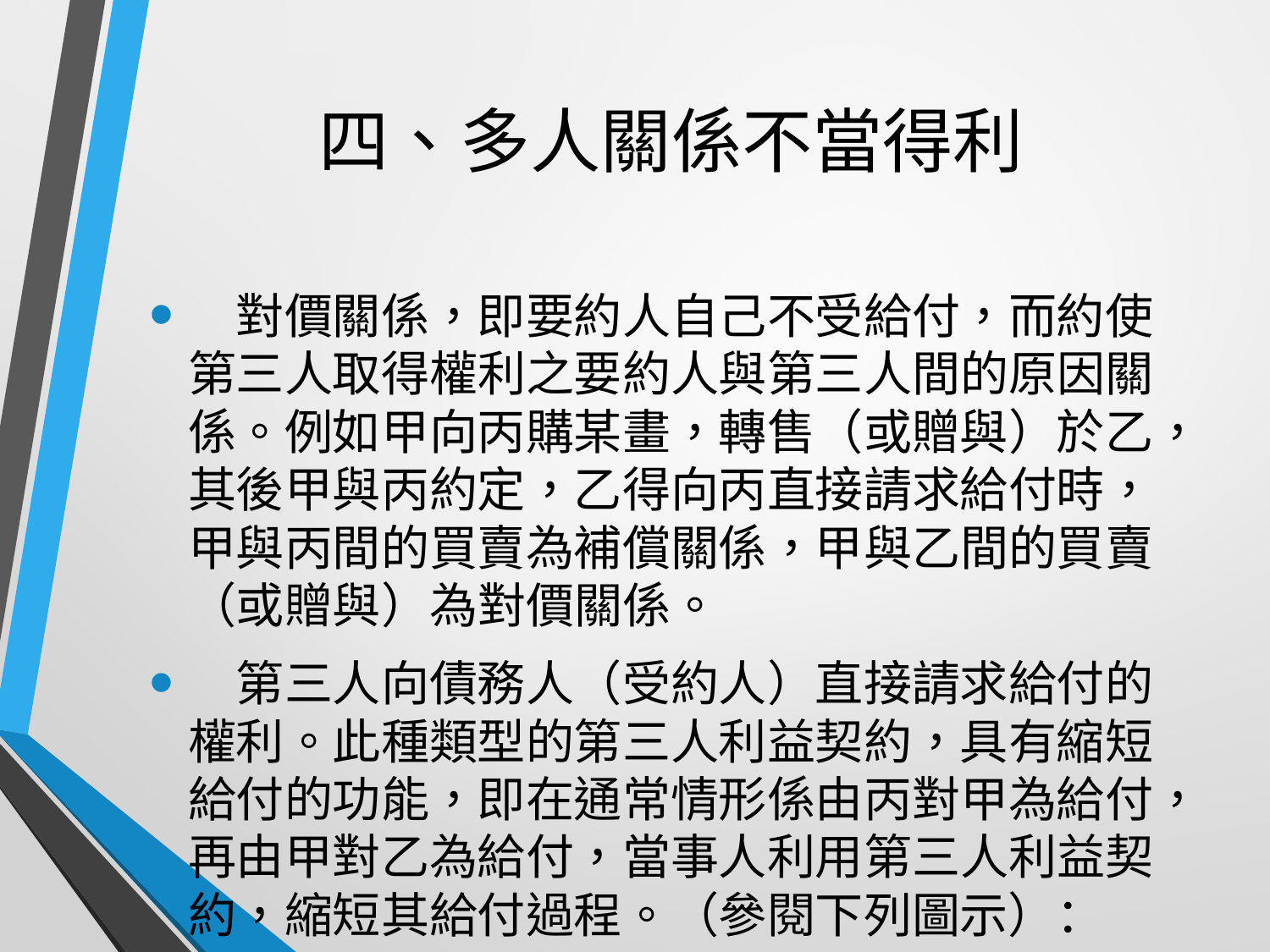

# 四、多人關係不當得利
　對價關係，即要約人自己不受給付，而約使第三人取得權利之要約人與第三人間的原因關係。例如甲向丙購某畫，轉售（或贈與）於乙，其後甲與丙約定，乙得向丙直接請求給付時，甲與丙間的買賣為補償關係，甲與乙間的買賣（或贈與）為對價關係。
　第三人向債務人（受約人）直接請求給付的權利。此種類型的第三人利益契約，具有縮短給付的功能，即在通常情形係由丙對甲為給付，再由甲對乙為給付，當事人利用第三人利益契約，縮短其給付過程。（參閱下列圖示）：